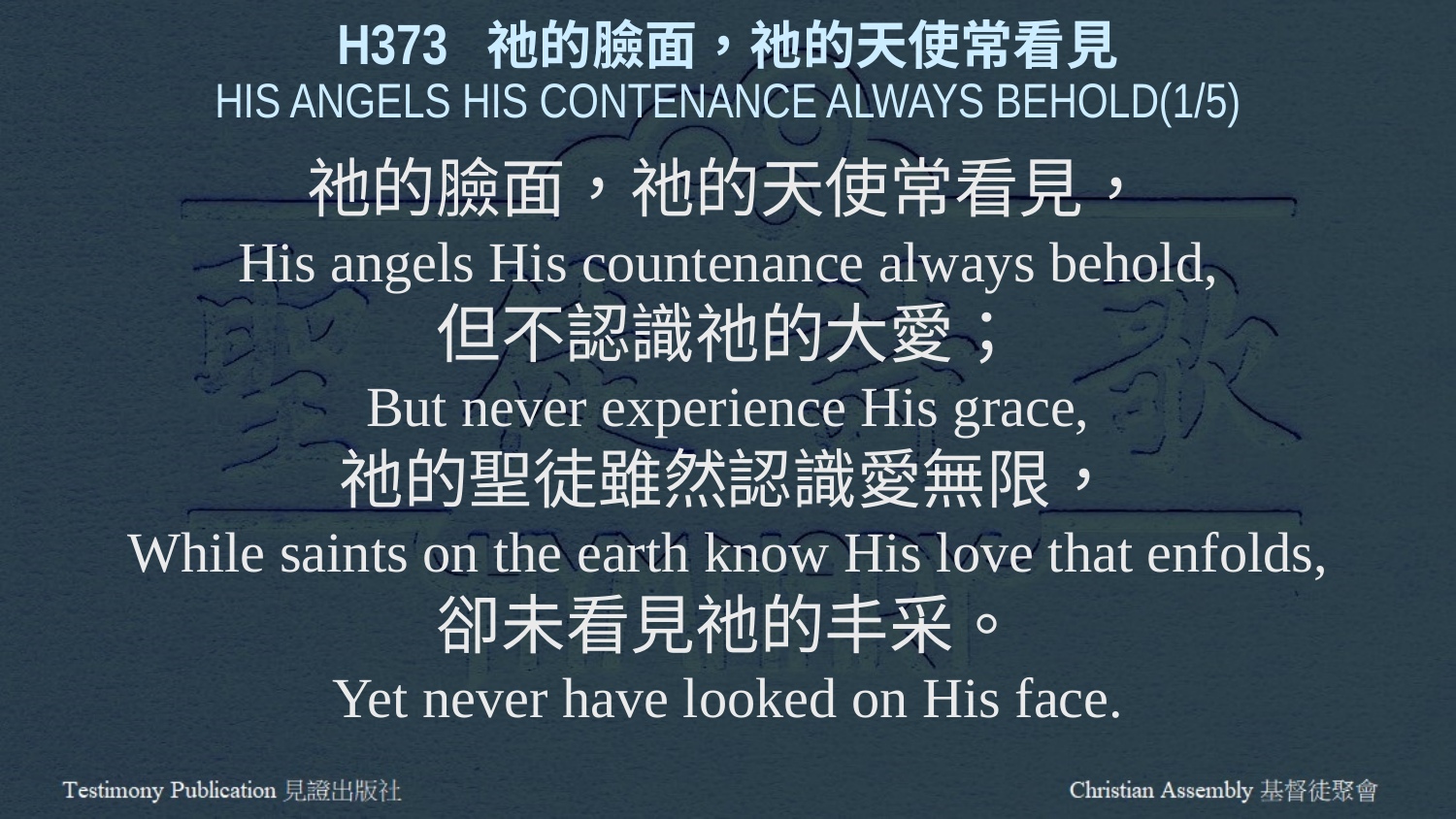

H373  祂的臉面，祂的天使常看見
HIS ANGELS HIS CONTENANCE ALWAYS BEHOLD(1/5)
祂的臉面，祂的天使常看見，
His angels His countenance always behold,
但不認識祂的大愛；
But never experience His grace,
祂的聖徒雖然認識愛無限，
While saints on the earth know His love that enfolds,
卻未看見祂的丰采。
Yet never have looked on His face.